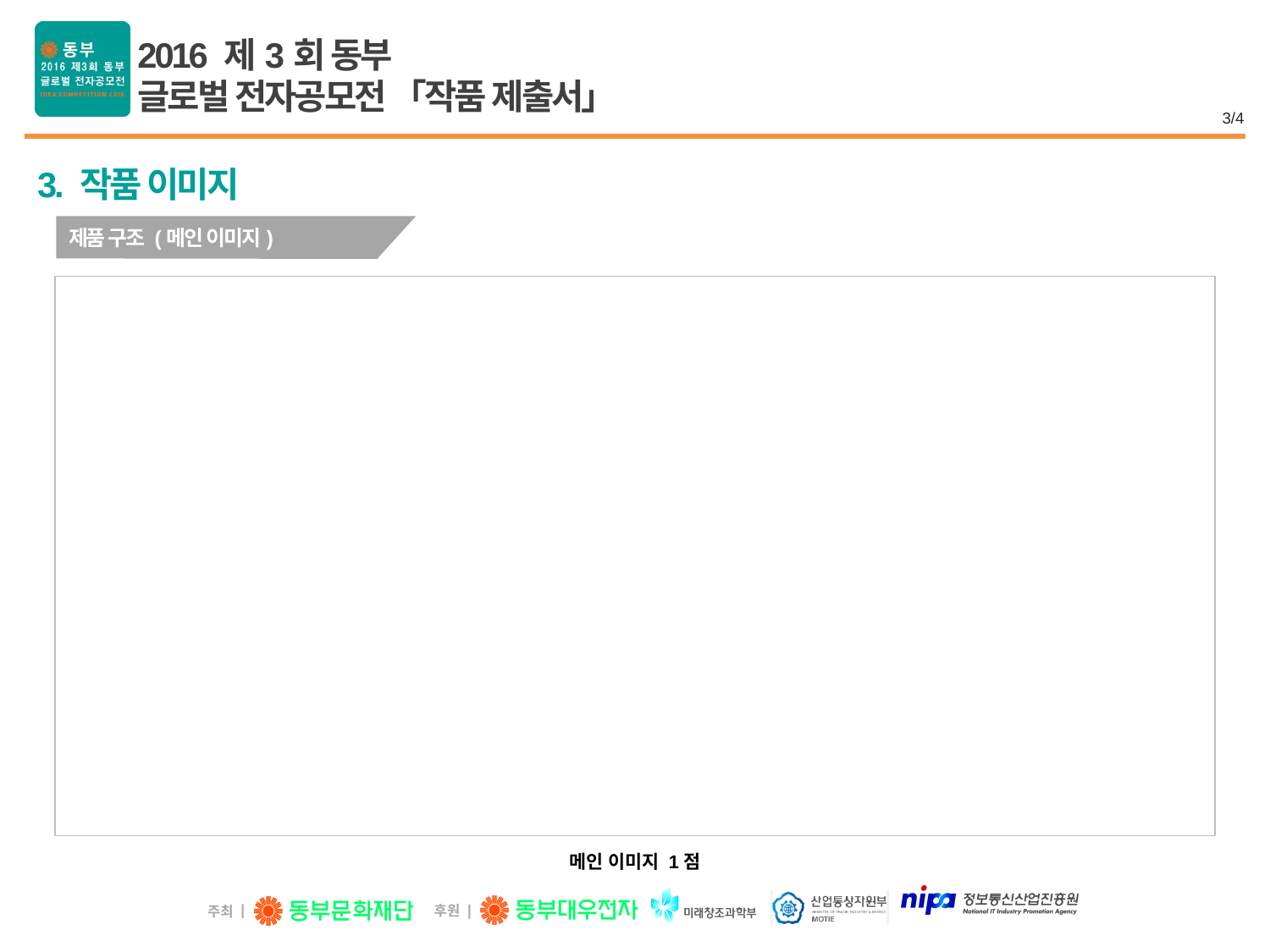

3/4
3. 작품 이미지
제품 구조 (메인 이미지)

메인 이미지 1점